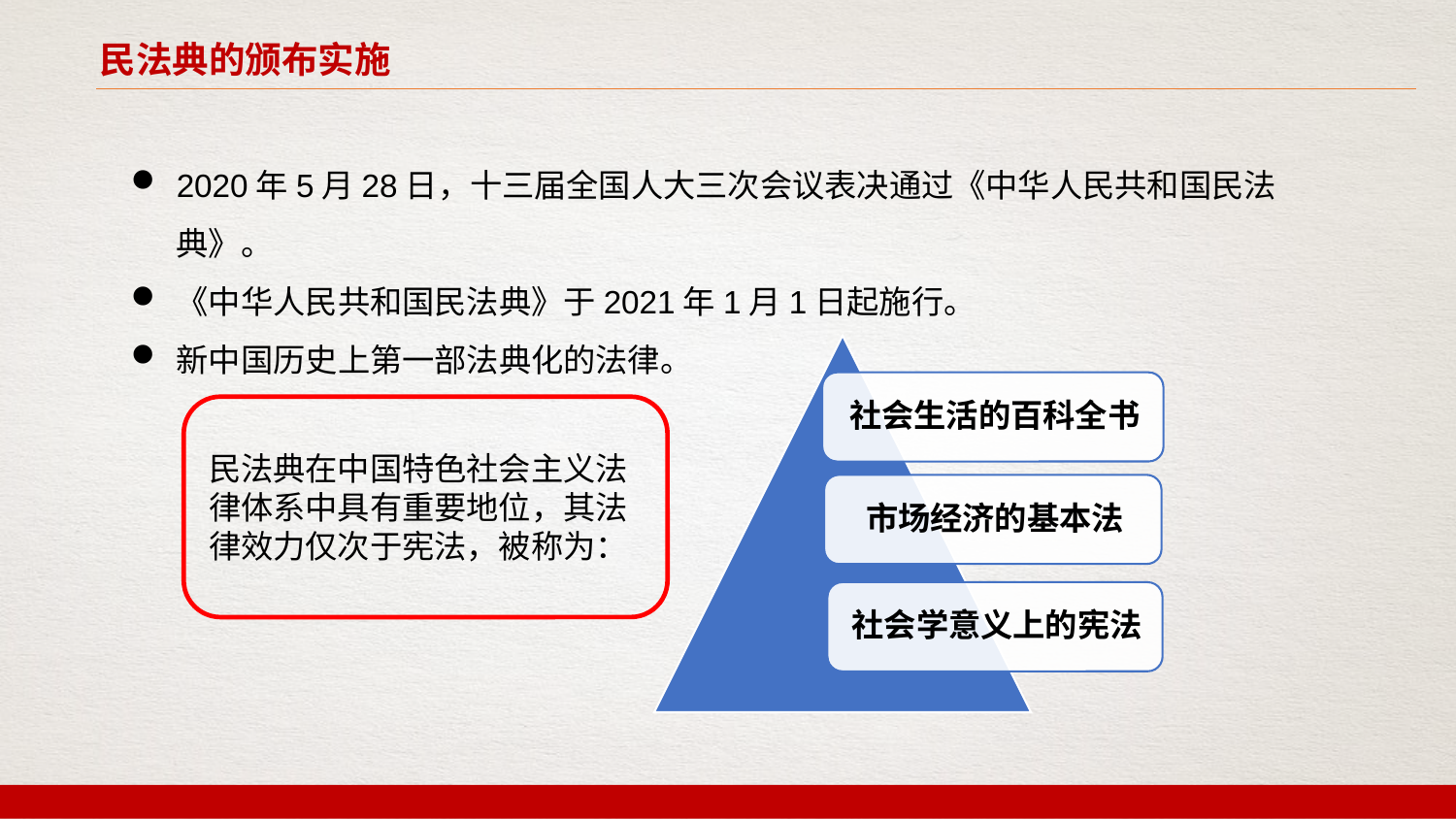

民法典的颁布实施
2020年5月28日，十三届全国人大三次会议表决通过《中华人民共和国民法典》。
《中华人民共和国民法典》于2021年1月1日起施行。
新中国历史上第一部法典化的法律。
社会生活的百科全书
市场经济的基本法
社会学意义上的宪法
民法典在中国特色社会主义法律体系中具有重要地位，其法律效力仅次于宪法，被称为：